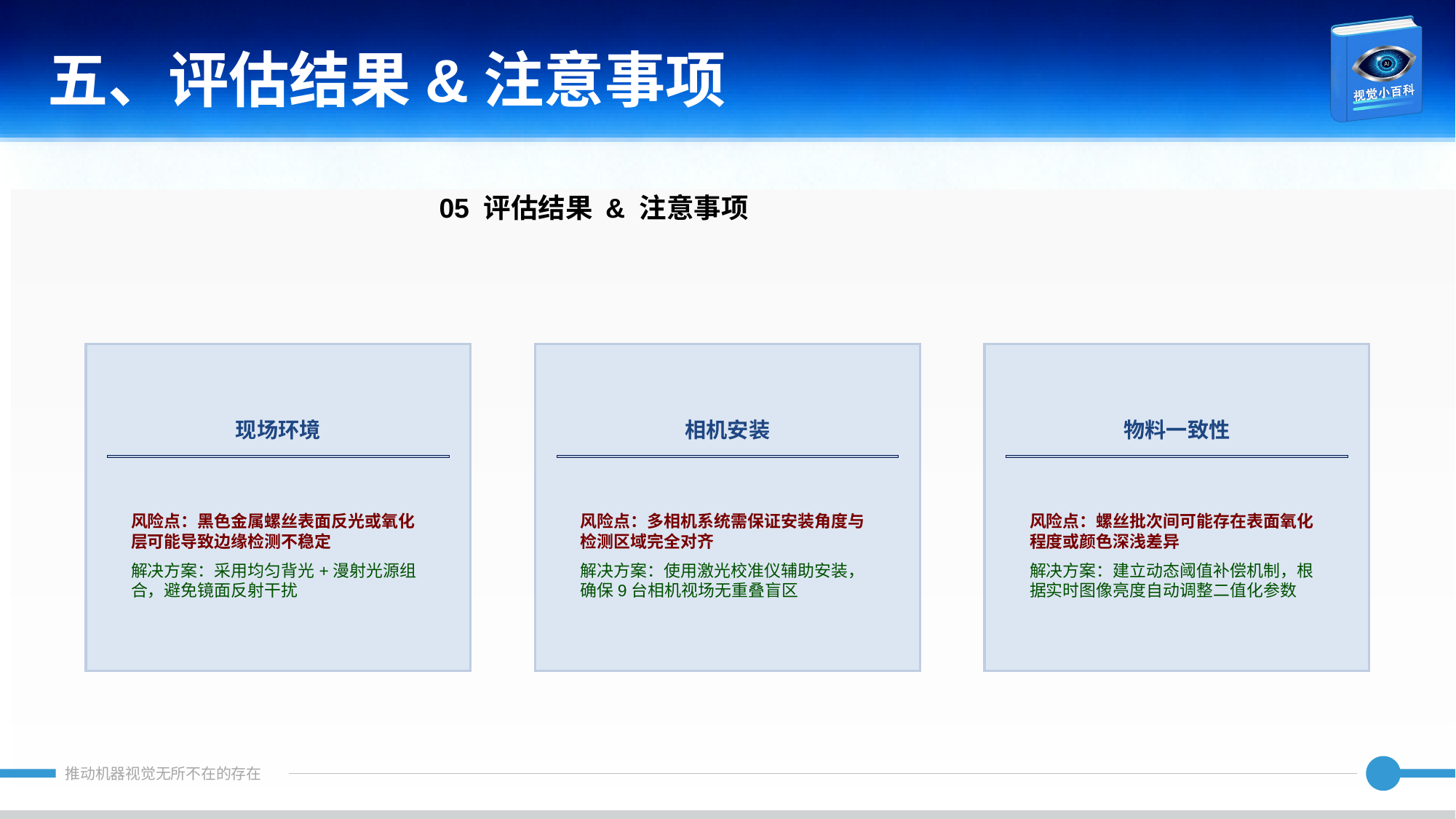

五、评估结果&注意事项

05 评估结果 & 注意事项

现场环境

相机安装

物料一致性

风险点：黑色金属螺丝表面反光或氧化层可能导致边缘检测不稳定
解决方案：采用均匀背光+漫射光源组合，避免镜面反射干扰

风险点：多相机系统需保证安装角度与检测区域完全对齐
解决方案：使用激光校准仪辅助安装，确保9台相机视场无重叠盲区

风险点：螺丝批次间可能存在表面氧化程度或颜色深浅差异
解决方案：建立动态阈值补偿机制，根据实时图像亮度自动调整二值化参数
10